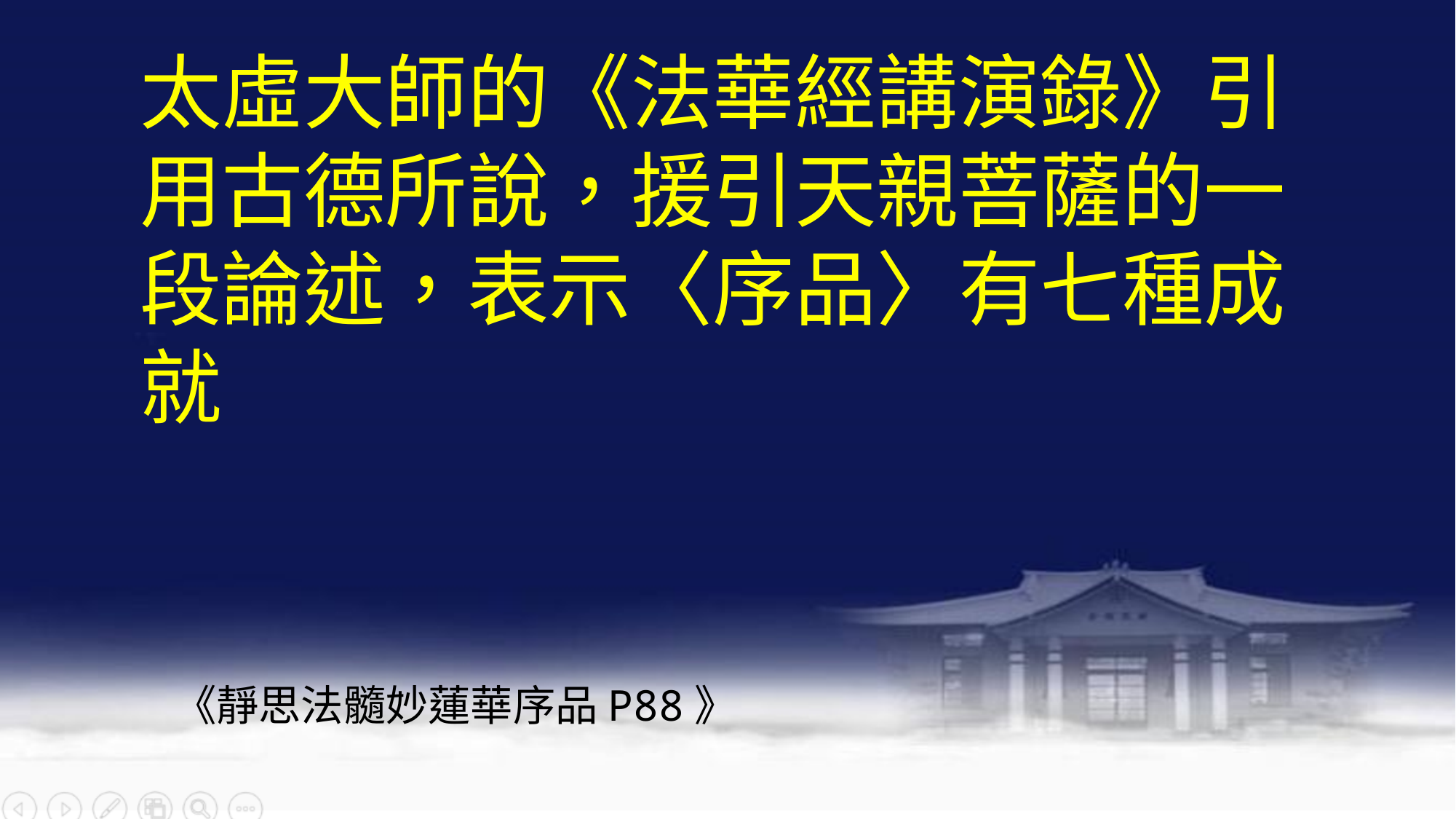

# 太虛大師的《法華經講演錄》引用古德所說，援引天親菩薩的一段論述，表示〈序品〉有七種成就
《靜思法髓妙蓮華序品P88》